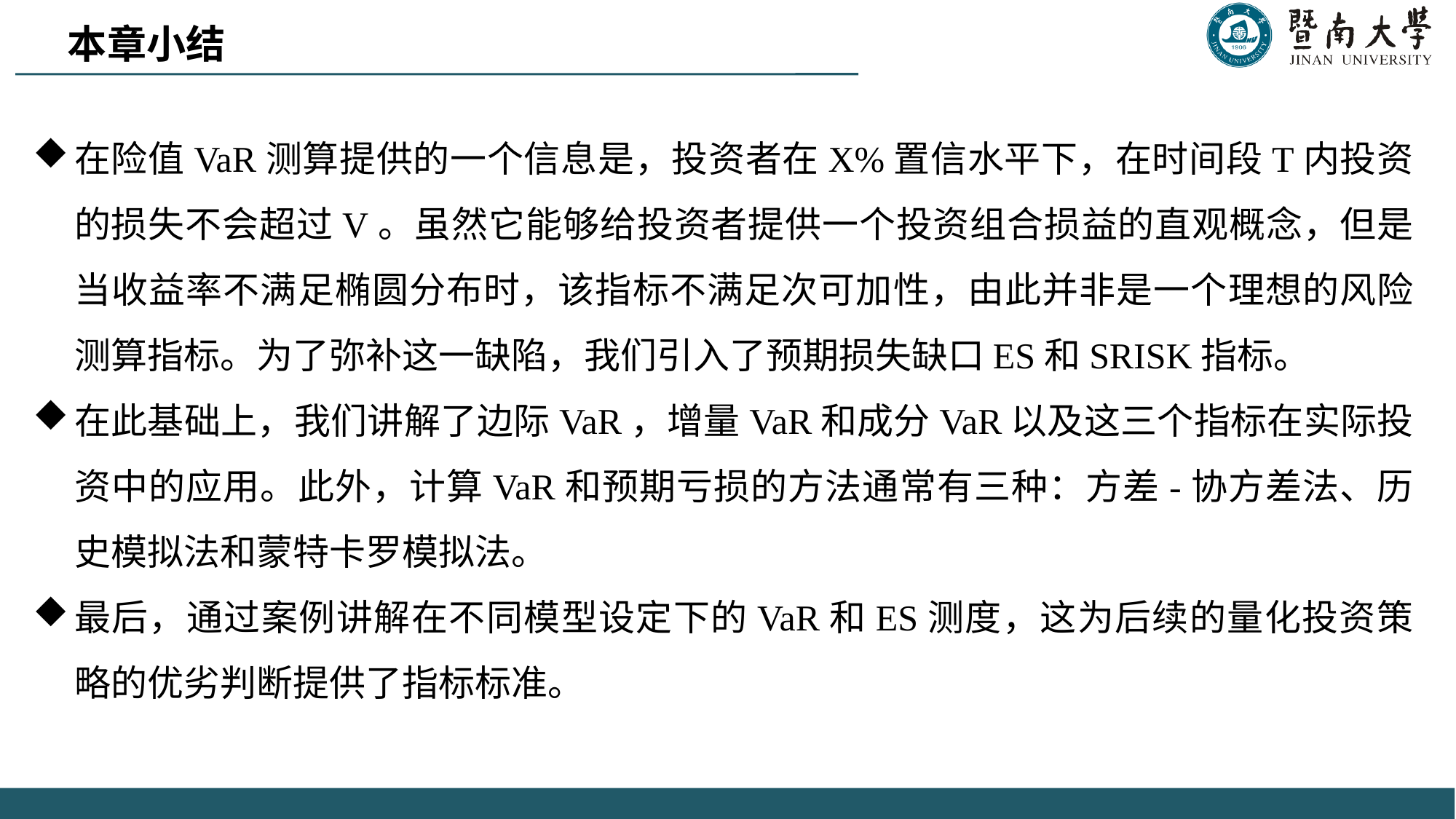

本章小结
在险值VaR测算提供的一个信息是，投资者在X%置信水平下，在时间段T内投资的损失不会超过V。虽然它能够给投资者提供一个投资组合损益的直观概念，但是当收益率不满足椭圆分布时，该指标不满足次可加性，由此并非是一个理想的风险测算指标。为了弥补这一缺陷，我们引入了预期损失缺口ES和SRISK指标。
在此基础上，我们讲解了边际VaR，增量VaR和成分VaR以及这三个指标在实际投资中的应用。此外，计算VaR和预期亏损的方法通常有三种：方差-协方差法、历史模拟法和蒙特卡罗模拟法。
最后，通过案例讲解在不同模型设定下的VaR和ES测度，这为后续的量化投资策略的优劣判断提供了指标标准。